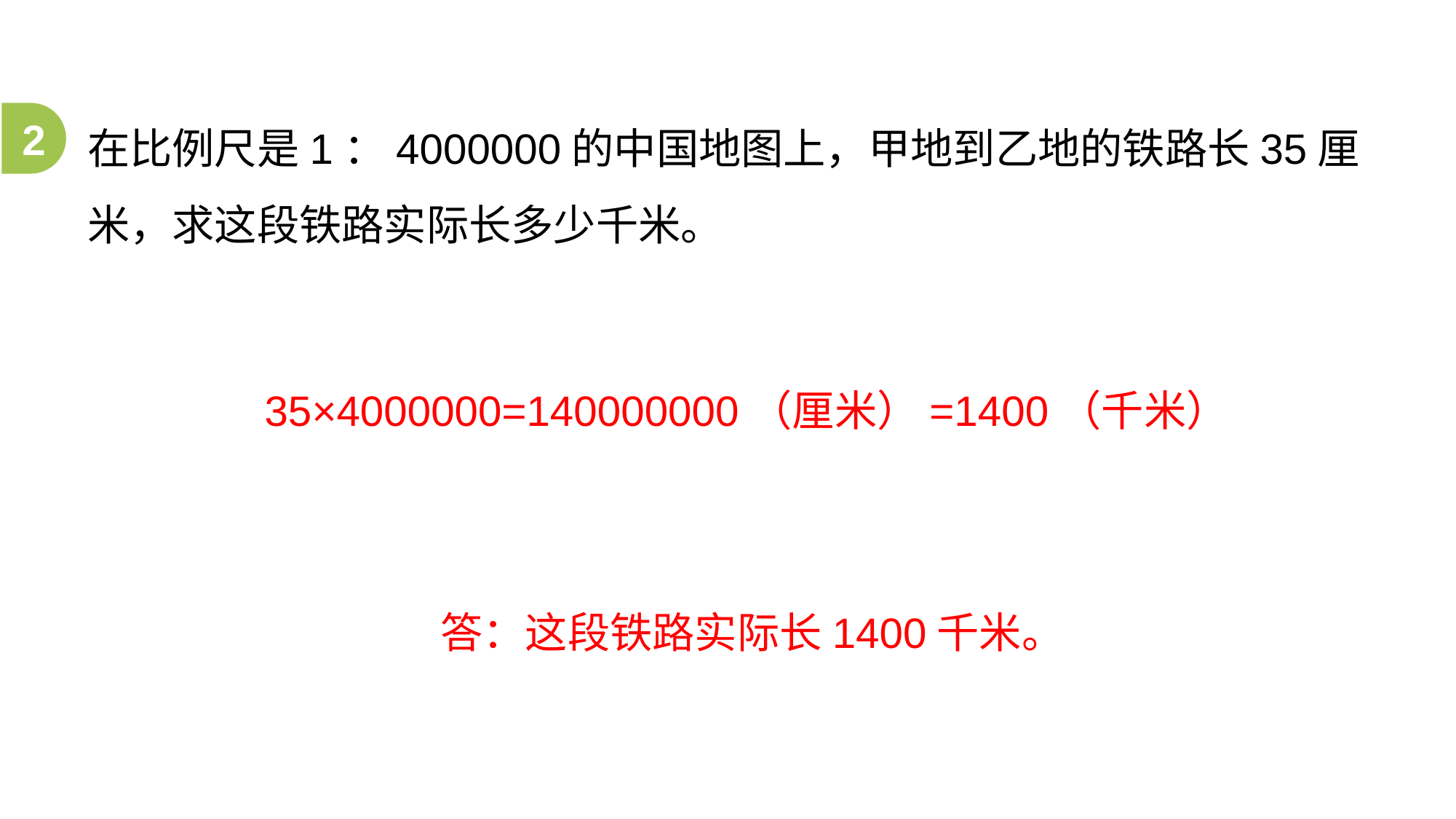

在比例尺是1：4000000的中国地图上，甲地到乙地的铁路长35厘米，求这段铁路实际长多少千米。
2
35×4000000=140000000（厘米）=1400（千米）
答：这段铁路实际长1400千米。